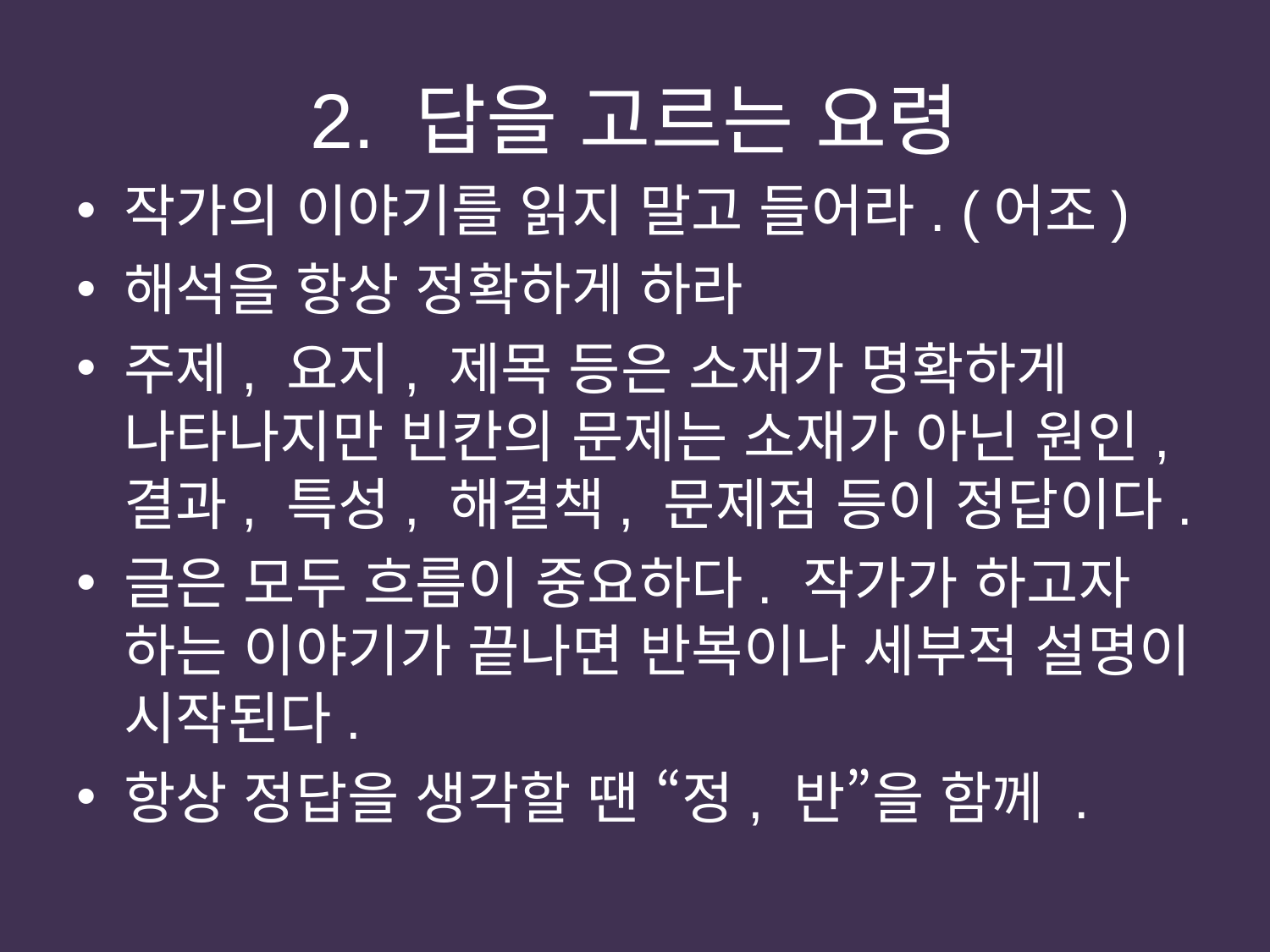

# 2. 답을 고르는 요령
작가의 이야기를 읽지 말고 들어라. (어조)
해석을 항상 정확하게 하라
주제, 요지, 제목 등은 소재가 명확하게 나타나지만 빈칸의 문제는 소재가 아닌 원인, 결과, 특성, 해결책, 문제점 등이 정답이다.
글은 모두 흐름이 중요하다. 작가가 하고자 하는 이야기가 끝나면 반복이나 세부적 설명이 시작된다.
항상 정답을 생각할 땐 “정, 반”을 함께 .